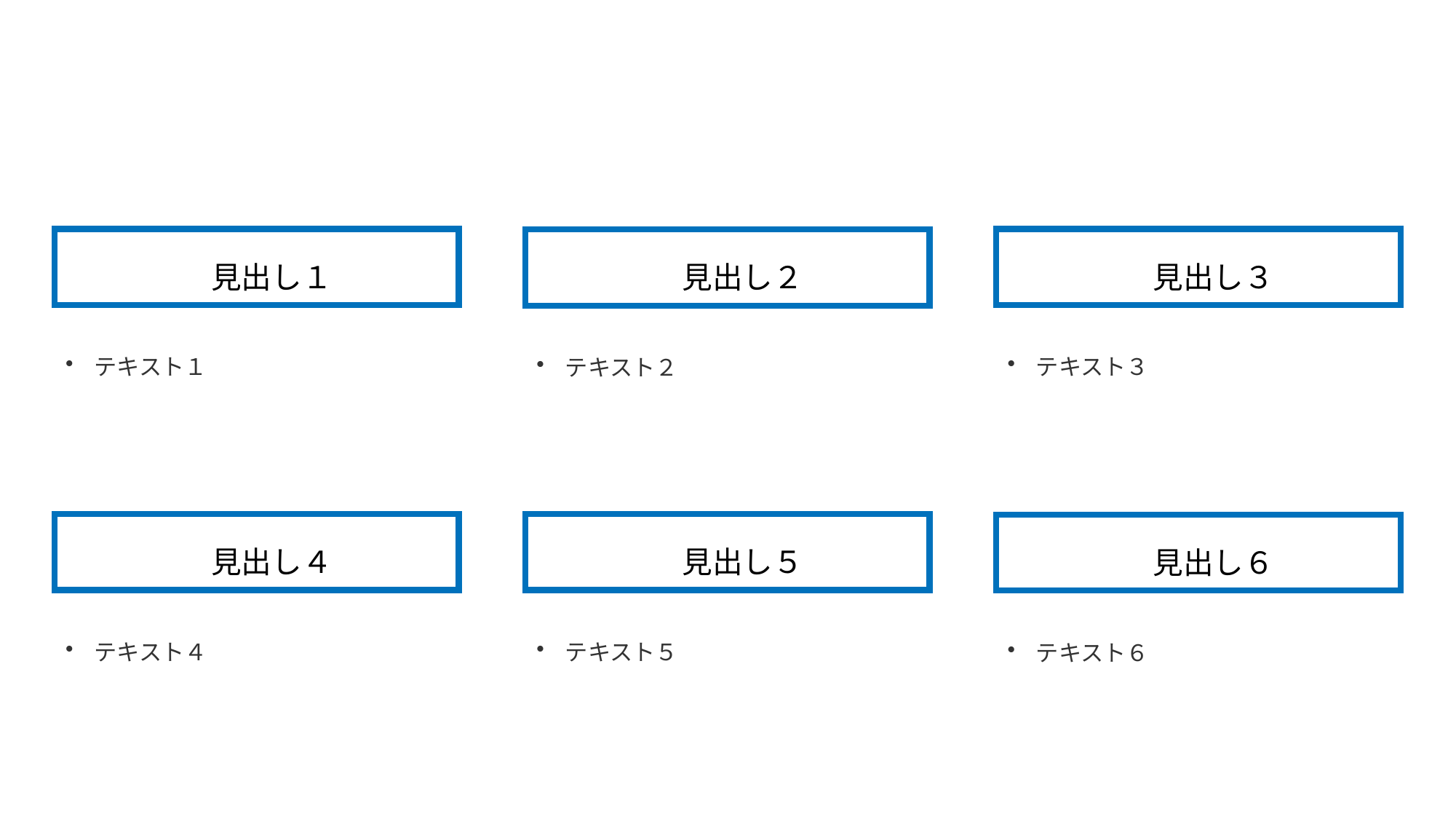

見出し１
テキスト１
　見出し３
テキスト３
　見出し２
テキスト２
　見出し４
テキスト４
　見出し５
テキスト５
　見出し６
テキスト６